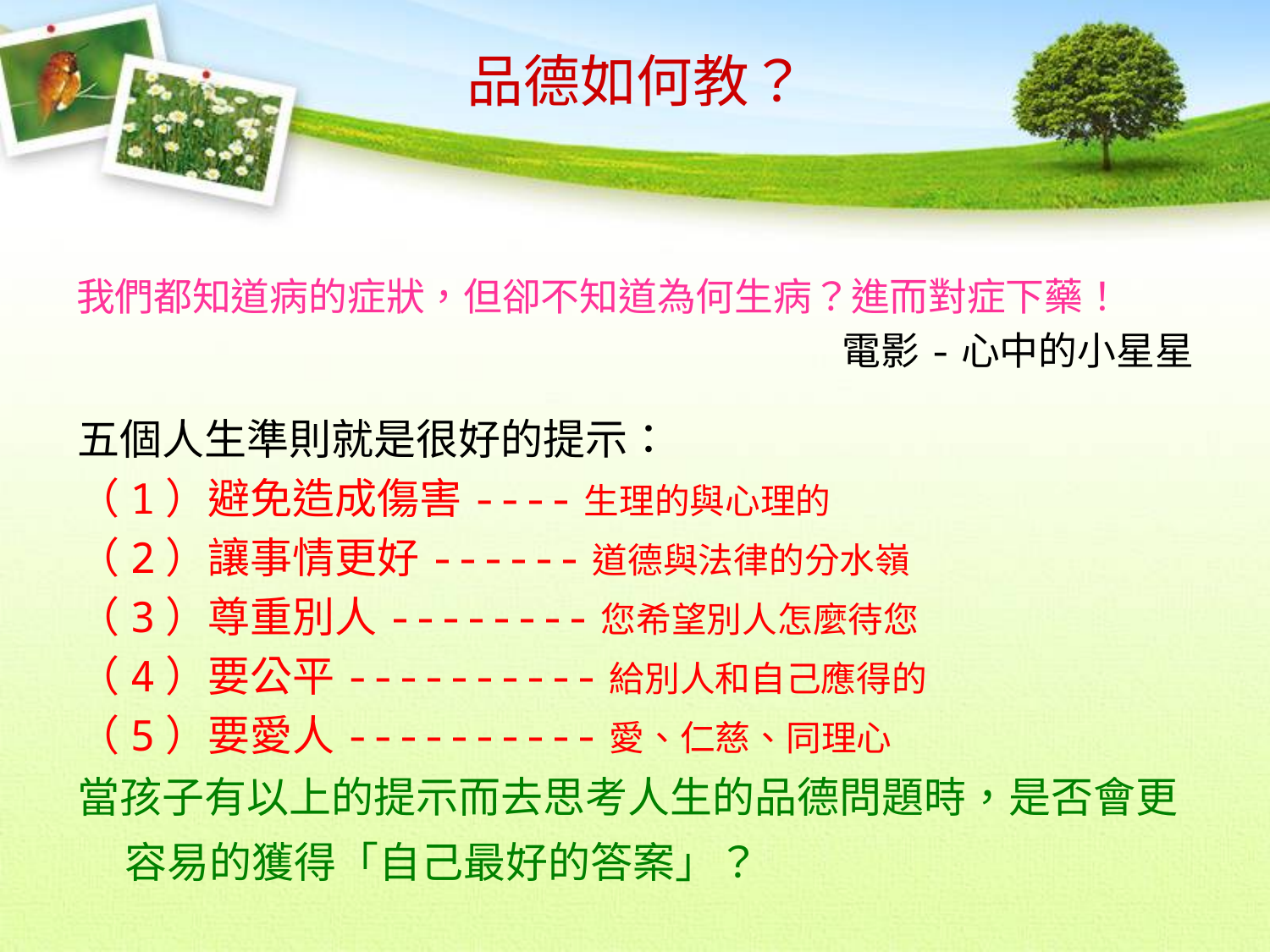

# 品德如何教？
我們都知道病的症狀，但卻不知道為何生病？進而對症下藥！
電影-心中的小星星
五個人生準則就是很好的提示：
（1）避免造成傷害----生理的與心理的
（2）讓事情更好------道德與法律的分水嶺
（3）尊重別人--------您希望別人怎麼待您
（4）要公平----------給別人和自己應得的
（5）要愛人----------愛、仁慈、同理心
當孩子有以上的提示而去思考人生的品德問題時，是否會更容易的獲得「自己最好的答案」？